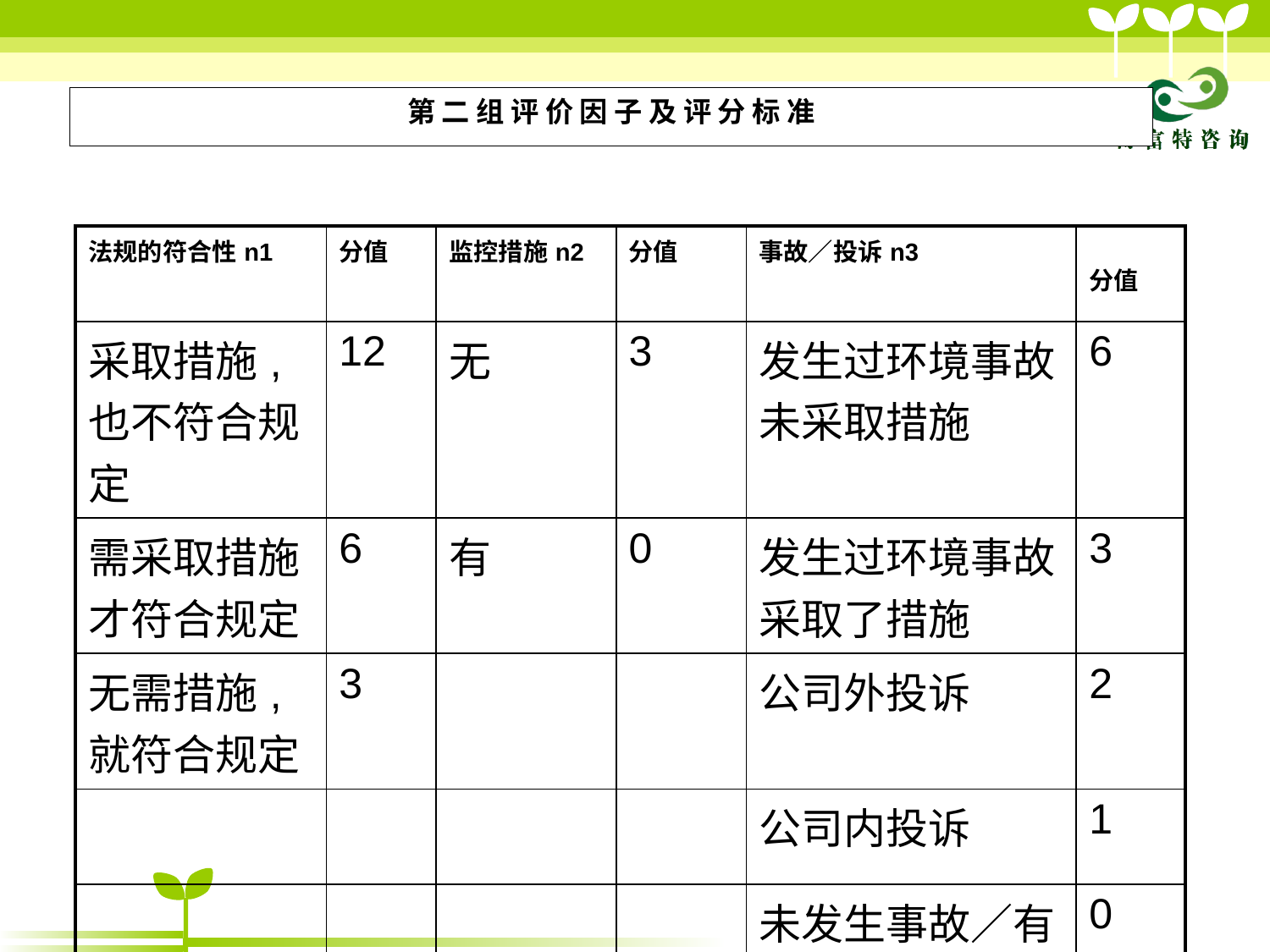

# 第 二 组 评 价 因 子 及 评 分 标 准
| 法规的符合性n1 | 分值 | 监控措施n2 | 分值 | 事故／投诉n3 | 分值 |
| --- | --- | --- | --- | --- | --- |
| 采取措施,也不符合规定 | 12 | 无 | 3 | 发生过环境事故未采取措施 | 6 |
| 需采取措施才符合规定 | 6 | 有 | 0 | 发生过环境事故采取了措施 | 3 |
| 无需措施,就符合规定 | 3 |  |  | 公司外投诉 | 2 |
|  |  |  |  | 公司内投诉 | 1 |
|  |  |  |  | 未发生事故／有投诉已解决 | 0 |